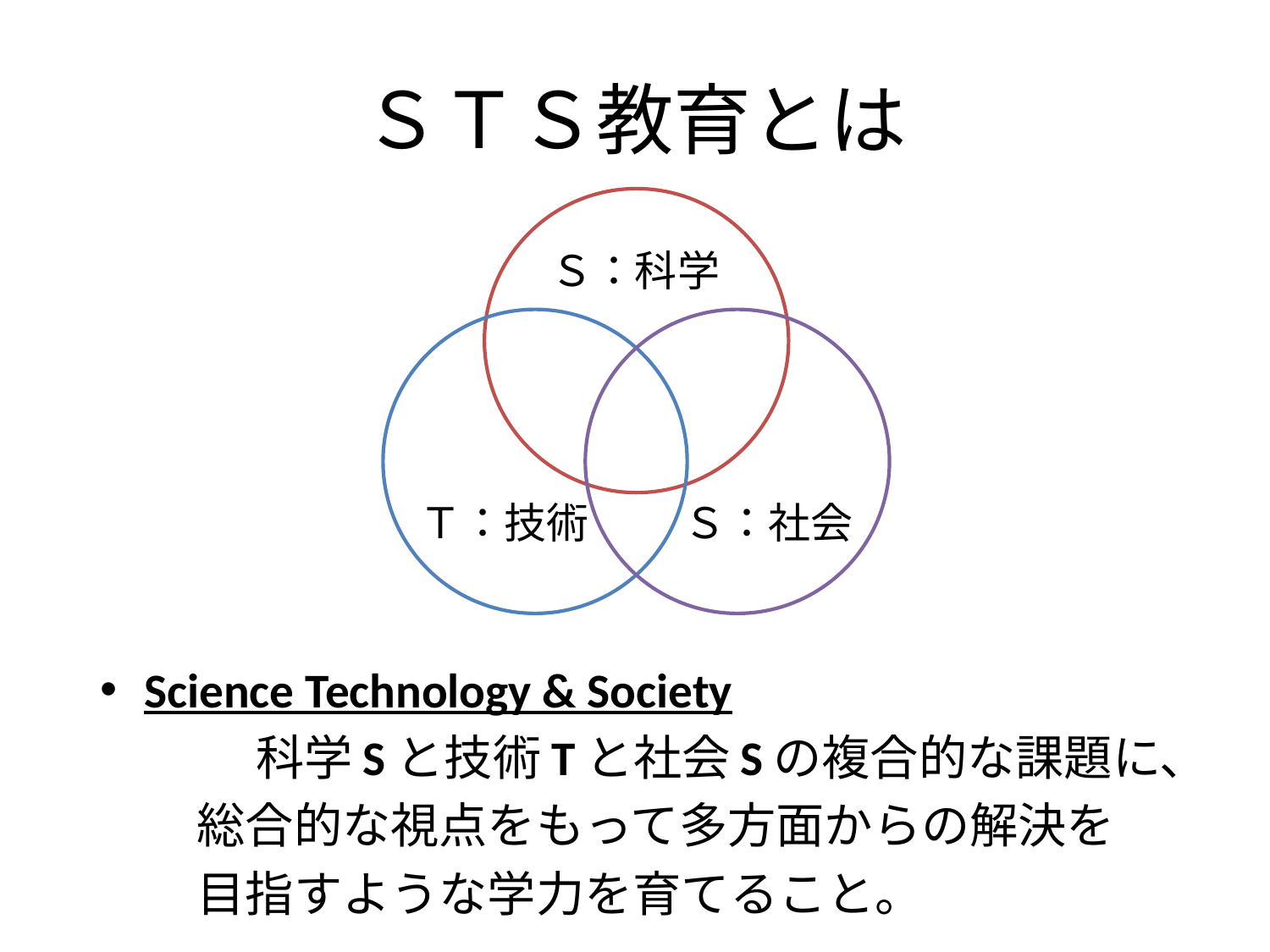

# ＳＴＳ教育とは

Science Technology & Society
　　 　科学Sと技術Tと社会Sの複合的な課題に、
　　総合的な視点をもって多方面からの解決を
　　目指すような学力を育てること。

Ｓ：科学

Ｔ：技術
Ｓ：社会